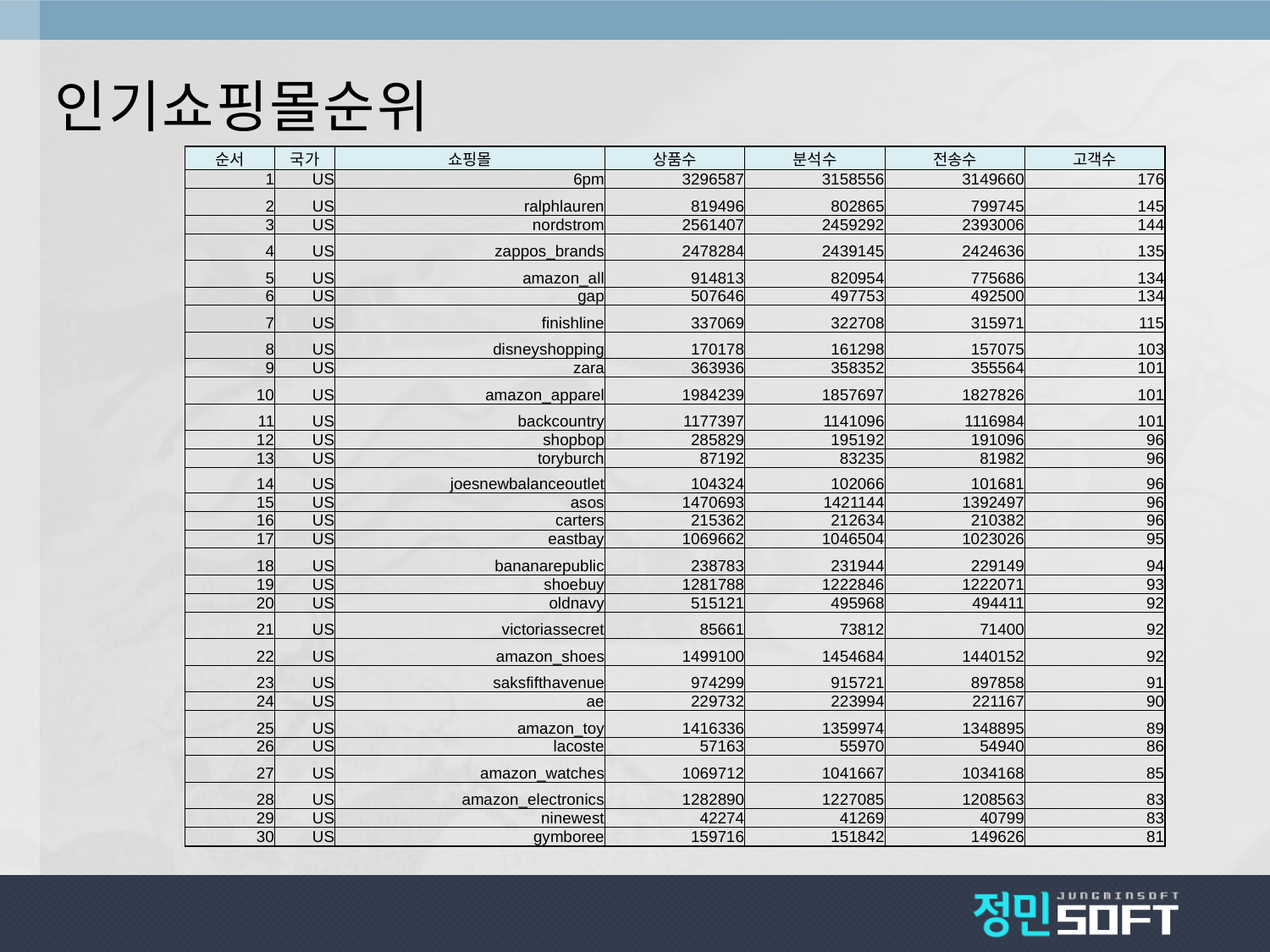

# 인기쇼핑몰순위
| 순서 | 국가 | 쇼핑몰 | 상품수 | 분석수 | 전송수 | 고객수 |
| --- | --- | --- | --- | --- | --- | --- |
| 1 | US | 6pm | 3296587 | 3158556 | 3149660 | 176 |
| 2 | US | ralphlauren | 819496 | 802865 | 799745 | 145 |
| 3 | US | nordstrom | 2561407 | 2459292 | 2393006 | 144 |
| 4 | US | zappos\_brands | 2478284 | 2439145 | 2424636 | 135 |
| 5 | US | amazon\_all | 914813 | 820954 | 775686 | 134 |
| 6 | US | gap | 507646 | 497753 | 492500 | 134 |
| 7 | US | finishline | 337069 | 322708 | 315971 | 115 |
| 8 | US | disneyshopping | 170178 | 161298 | 157075 | 103 |
| 9 | US | zara | 363936 | 358352 | 355564 | 101 |
| 10 | US | amazon\_apparel | 1984239 | 1857697 | 1827826 | 101 |
| 11 | US | backcountry | 1177397 | 1141096 | 1116984 | 101 |
| 12 | US | shopbop | 285829 | 195192 | 191096 | 96 |
| 13 | US | toryburch | 87192 | 83235 | 81982 | 96 |
| 14 | US | joesnewbalanceoutlet | 104324 | 102066 | 101681 | 96 |
| 15 | US | asos | 1470693 | 1421144 | 1392497 | 96 |
| 16 | US | carters | 215362 | 212634 | 210382 | 96 |
| 17 | US | eastbay | 1069662 | 1046504 | 1023026 | 95 |
| 18 | US | bananarepublic | 238783 | 231944 | 229149 | 94 |
| 19 | US | shoebuy | 1281788 | 1222846 | 1222071 | 93 |
| 20 | US | oldnavy | 515121 | 495968 | 494411 | 92 |
| 21 | US | victoriassecret | 85661 | 73812 | 71400 | 92 |
| 22 | US | amazon\_shoes | 1499100 | 1454684 | 1440152 | 92 |
| 23 | US | saksfifthavenue | 974299 | 915721 | 897858 | 91 |
| 24 | US | ae | 229732 | 223994 | 221167 | 90 |
| 25 | US | amazon\_toy | 1416336 | 1359974 | 1348895 | 89 |
| 26 | US | lacoste | 57163 | 55970 | 54940 | 86 |
| 27 | US | amazon\_watches | 1069712 | 1041667 | 1034168 | 85 |
| 28 | US | amazon\_electronics | 1282890 | 1227085 | 1208563 | 83 |
| 29 | US | ninewest | 42274 | 41269 | 40799 | 83 |
| 30 | US | gymboree | 159716 | 151842 | 149626 | 81 |